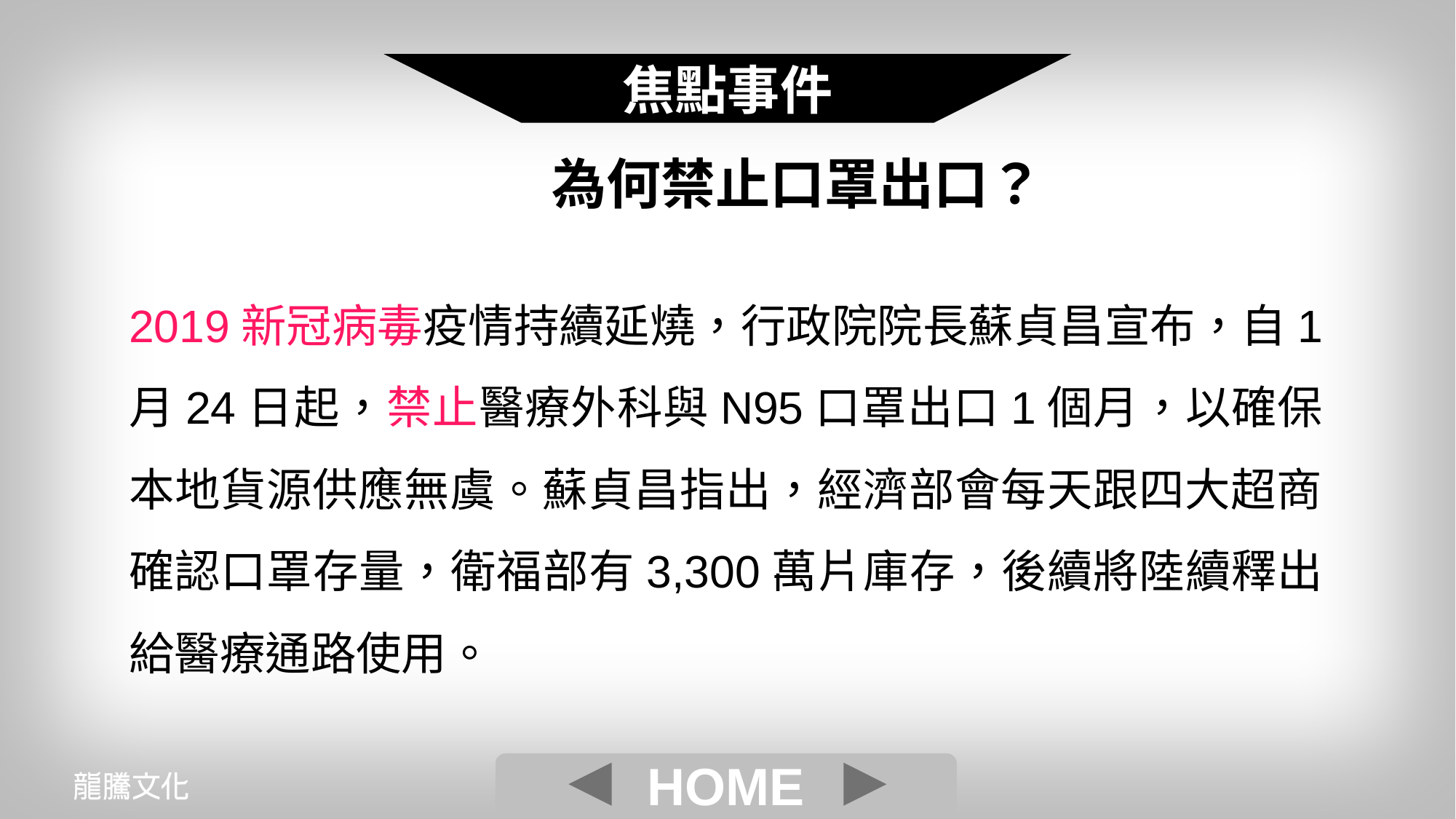

焦點事件
HOME

為何禁止口罩出口？
2019新冠病毒疫情持續延燒，行政院院長蘇貞昌宣布，自1月24日起，禁止醫療外科與N95口罩出口1個月，以確保本地貨源供應無虞。蘇貞昌指出，經濟部會每天跟四大超商確認口罩存量，衛福部有3,300萬片庫存，後續將陸續釋出給醫療通路使用。